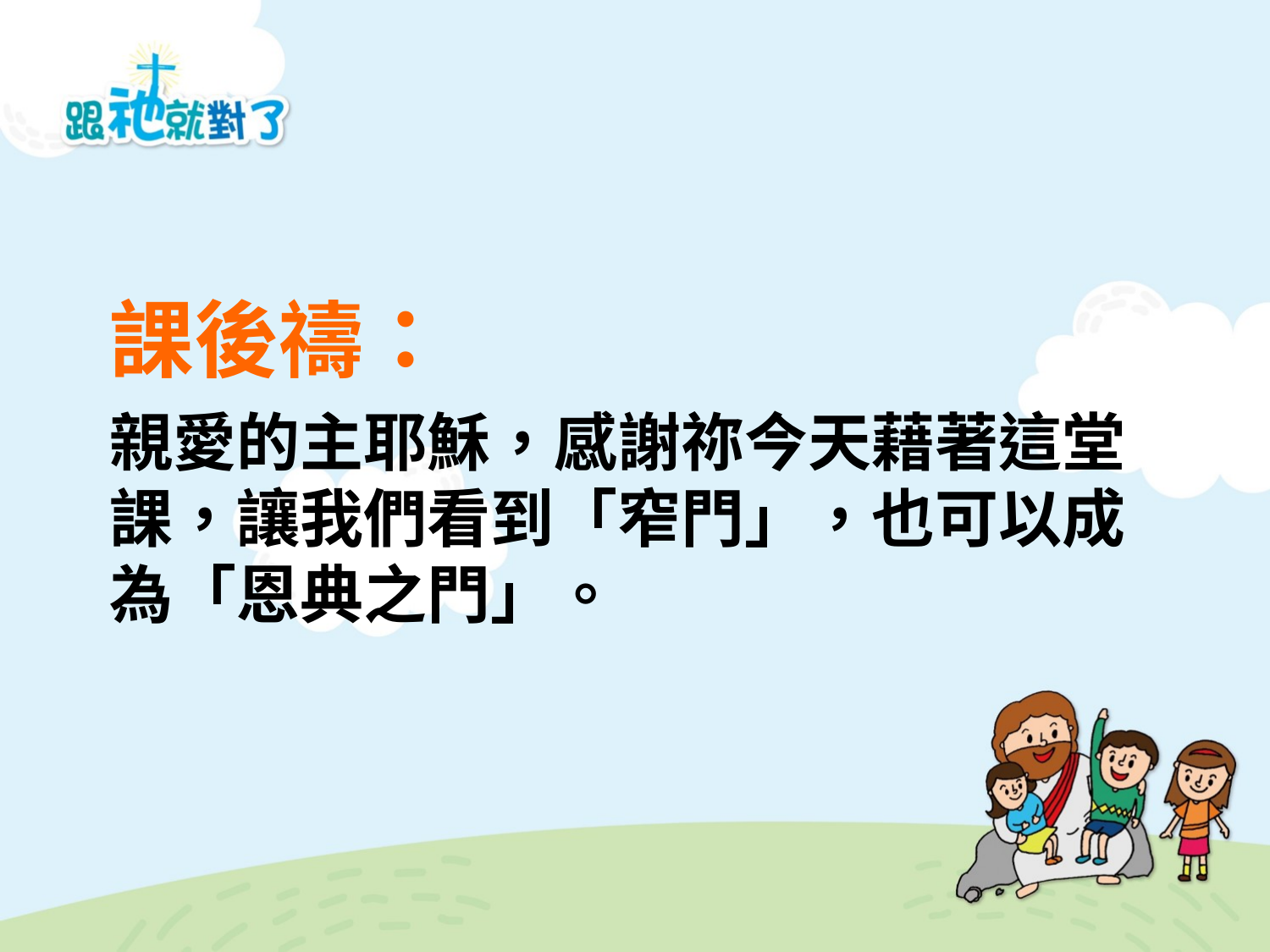

課後禱：
親愛的主耶穌，感謝祢今天藉著這堂課，讓我們看到「窄門」，也可以成為「恩典之門」。